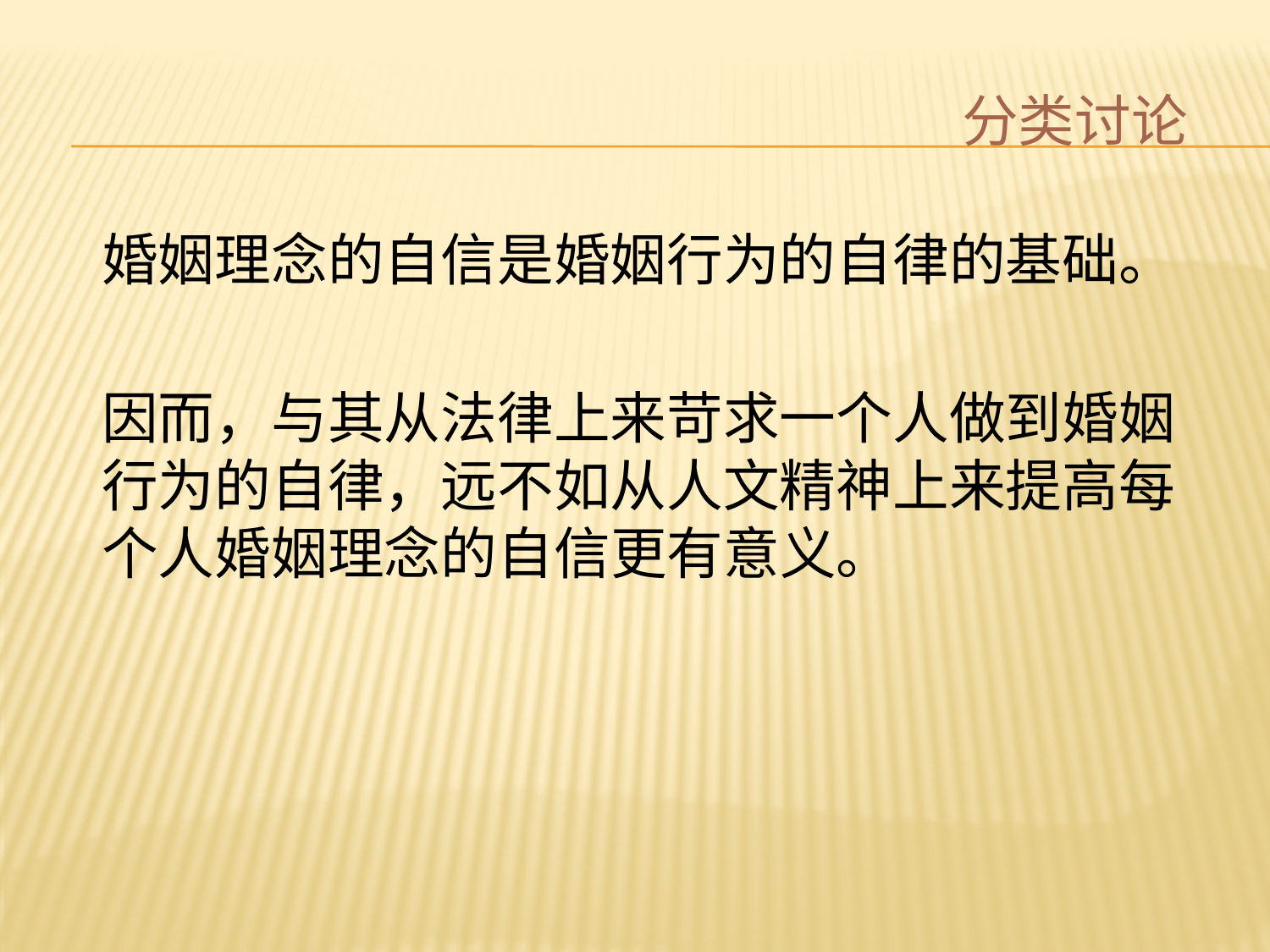

#
分类讨论
婚姻理念的自信是婚姻行为的自律的基础。

因而，与其从法律上来苛求一个人做到婚姻行为的自律，远不如从人文精神上来提高每个人婚姻理念的自信更有意义。